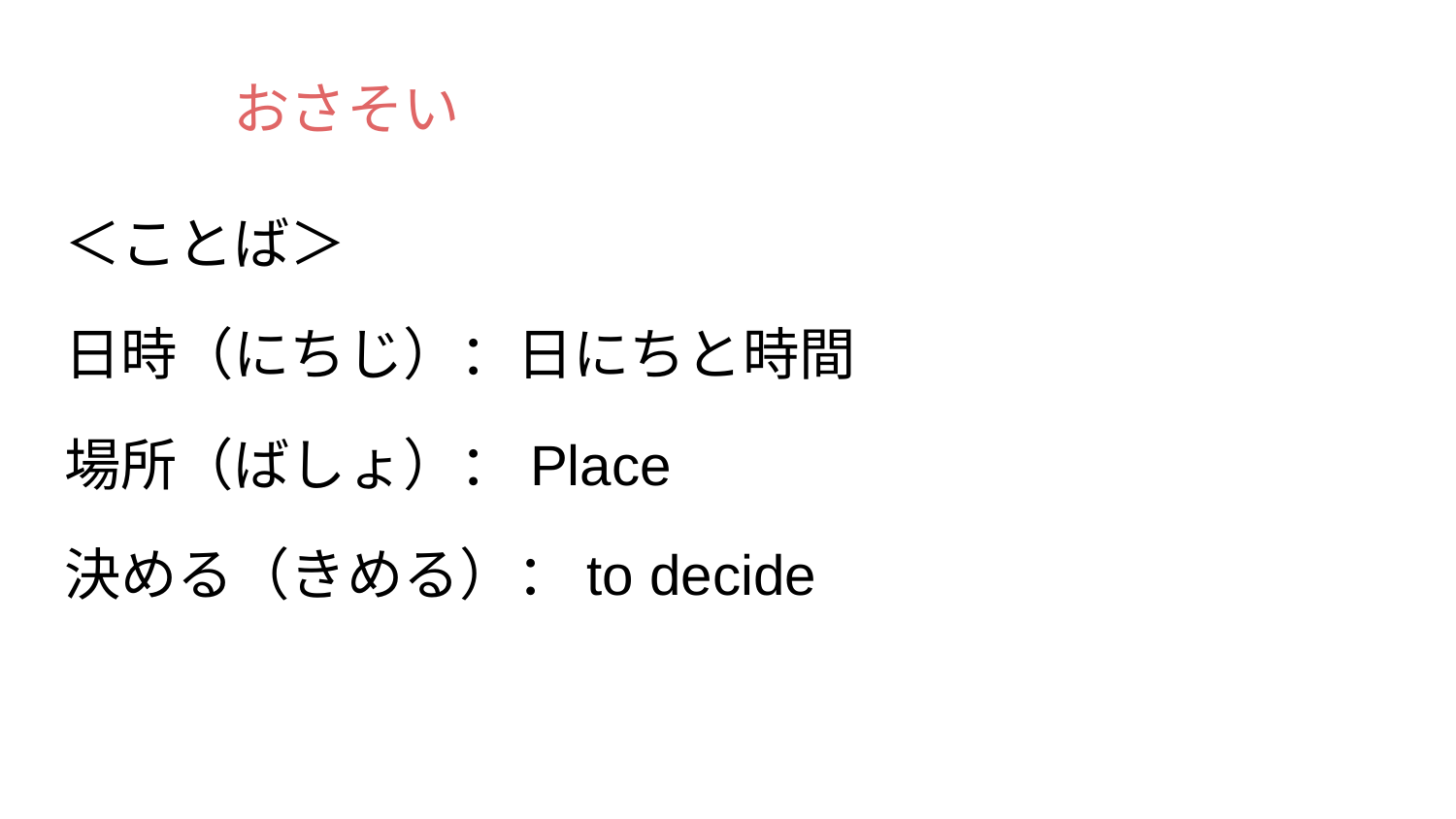

# おさそい
＜ことば＞
日時（にちじ）：日にちと時間
場所（ばしょ）：Place
決める（きめる）：to decide